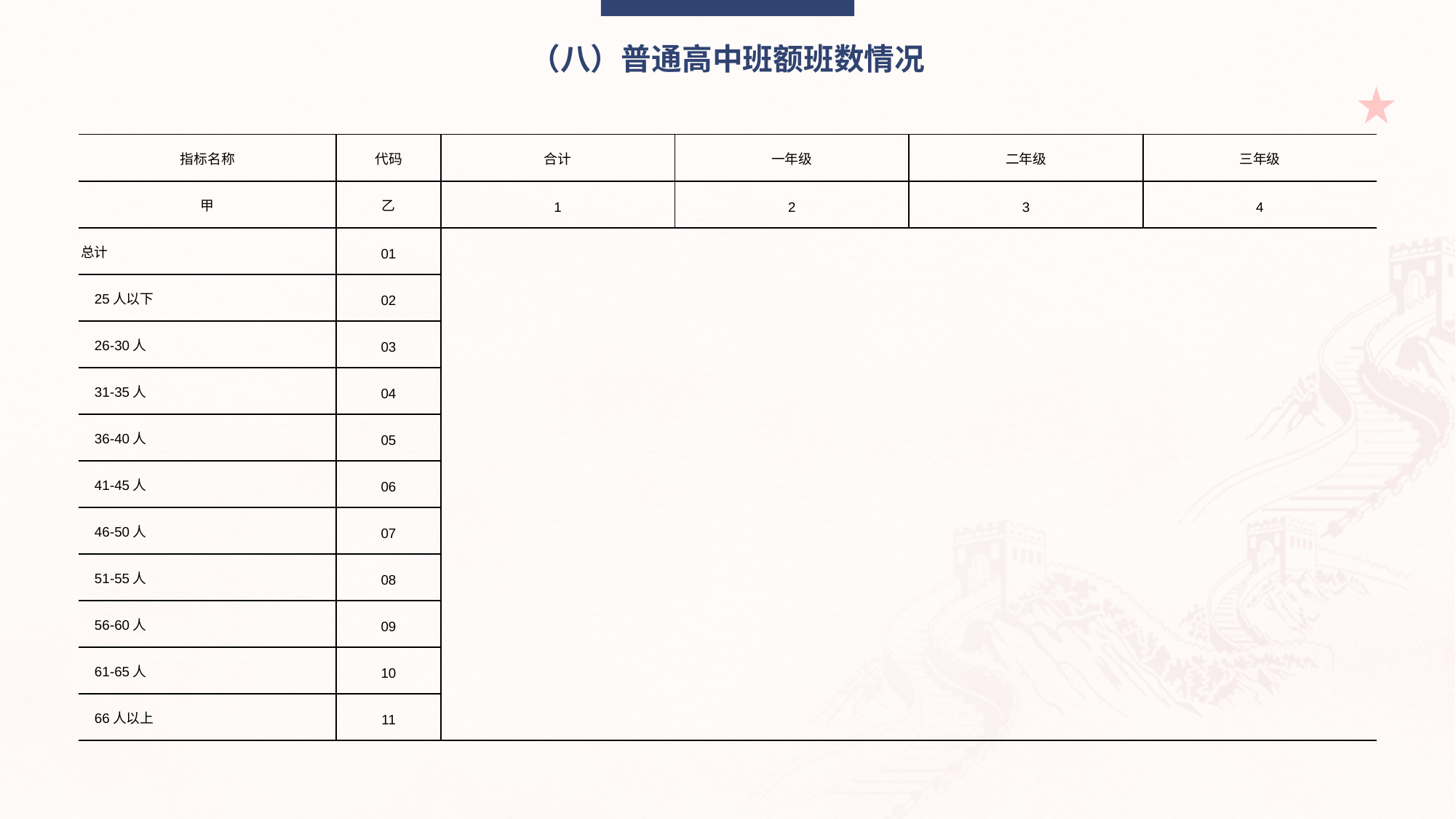

（八）普通高中班额班数情况
| 指标名称 | 代码 | 合计 | 一年级 | 二年级 | 三年级 |
| --- | --- | --- | --- | --- | --- |
| 甲 | 乙 | 1 | 2 | 3 | 4 |
| 总计 | 01 |  |  |  |  |
| 25人以下 | 02 |  |  |  |  |
| 26-30人 | 03 |  |  |  |  |
| 31-35人 | 04 |  |  |  |  |
| 36-40人 | 05 |  |  |  |  |
| 41-45人 | 06 |  |  |  |  |
| 46-50人 | 07 |  |  |  |  |
| 51-55人 | 08 |  |  |  |  |
| 56-60人 | 09 |  |  |  |  |
| 61-65人 | 10 |  |  |  |  |
| 66人以上 | 11 |  |  |  |  |